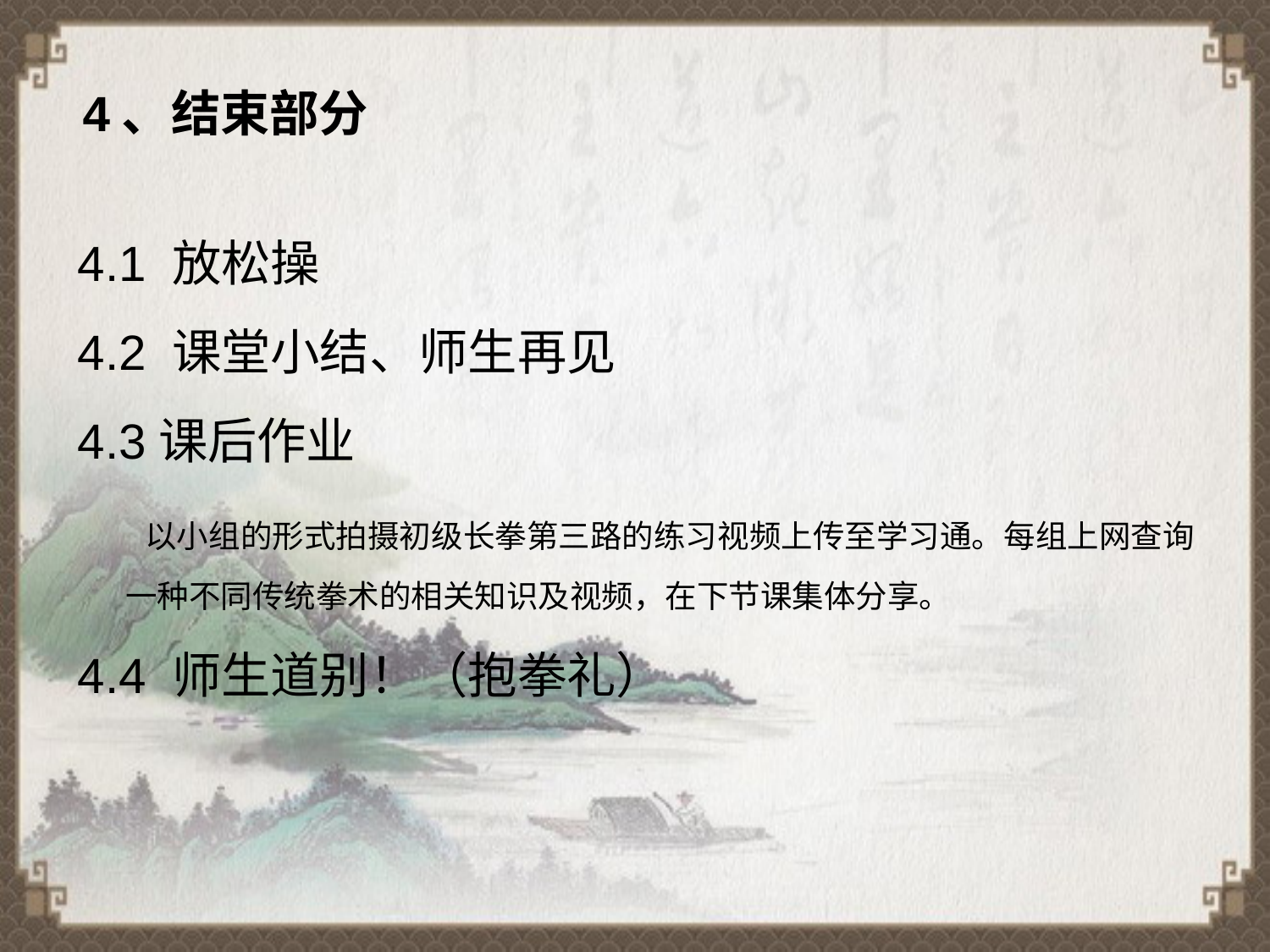

4、结束部分
4.1 放松操
4.2 课堂小结、师生再见
4.3课后作业
     以小组的形式拍摄初级长拳第三路的练习视频上传至学习通。每组上网查询一种不同传统拳术的相关知识及视频，在下节课集体分享。
4.4 师生道别！（抱拳礼）